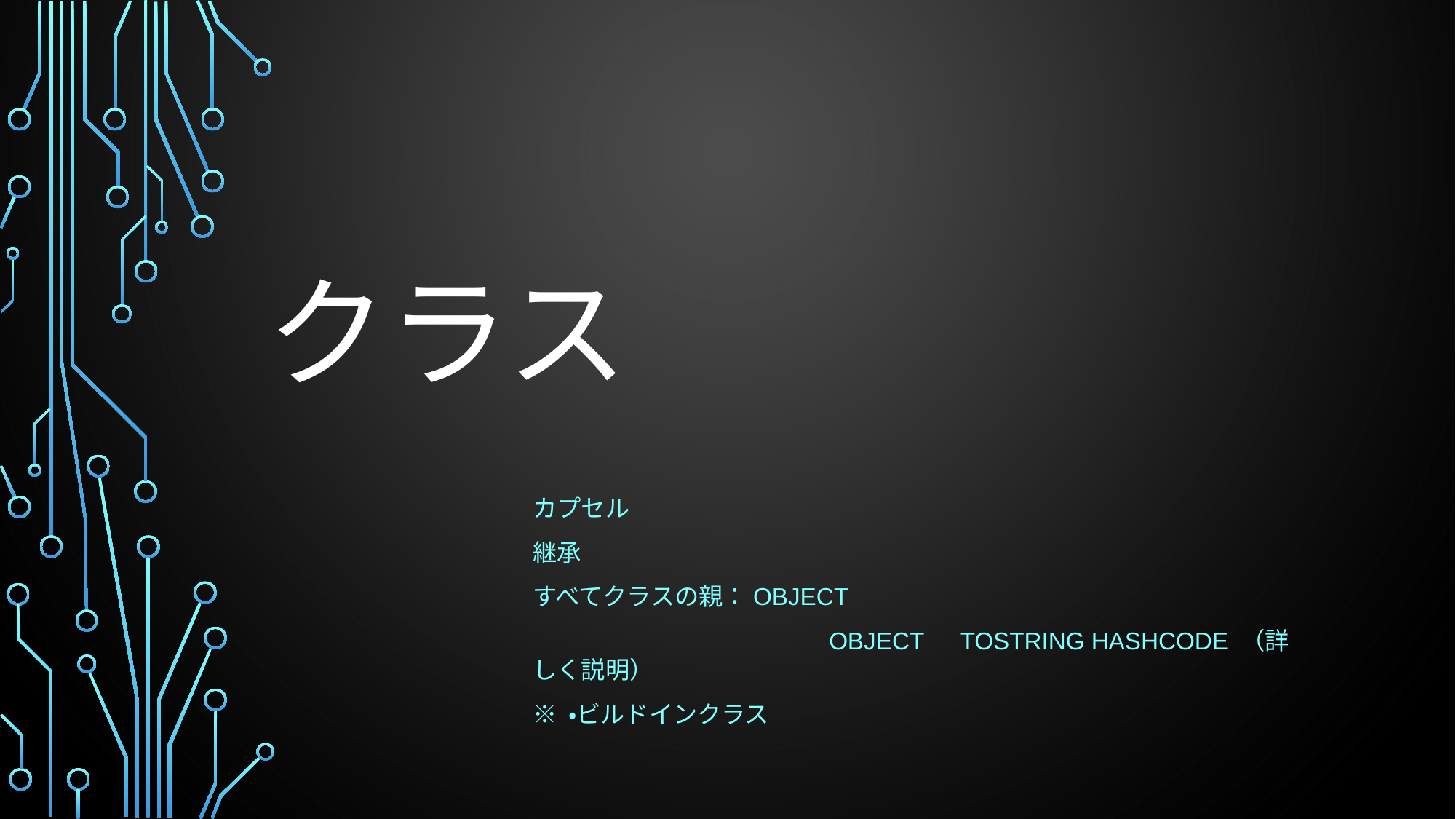

# クラス
カプセル
継承
すべてクラスの親：Object
　　　　　　　　　　　　Object　tostring hashCOde （詳しく説明）
※ ・ビルドインクラス
8